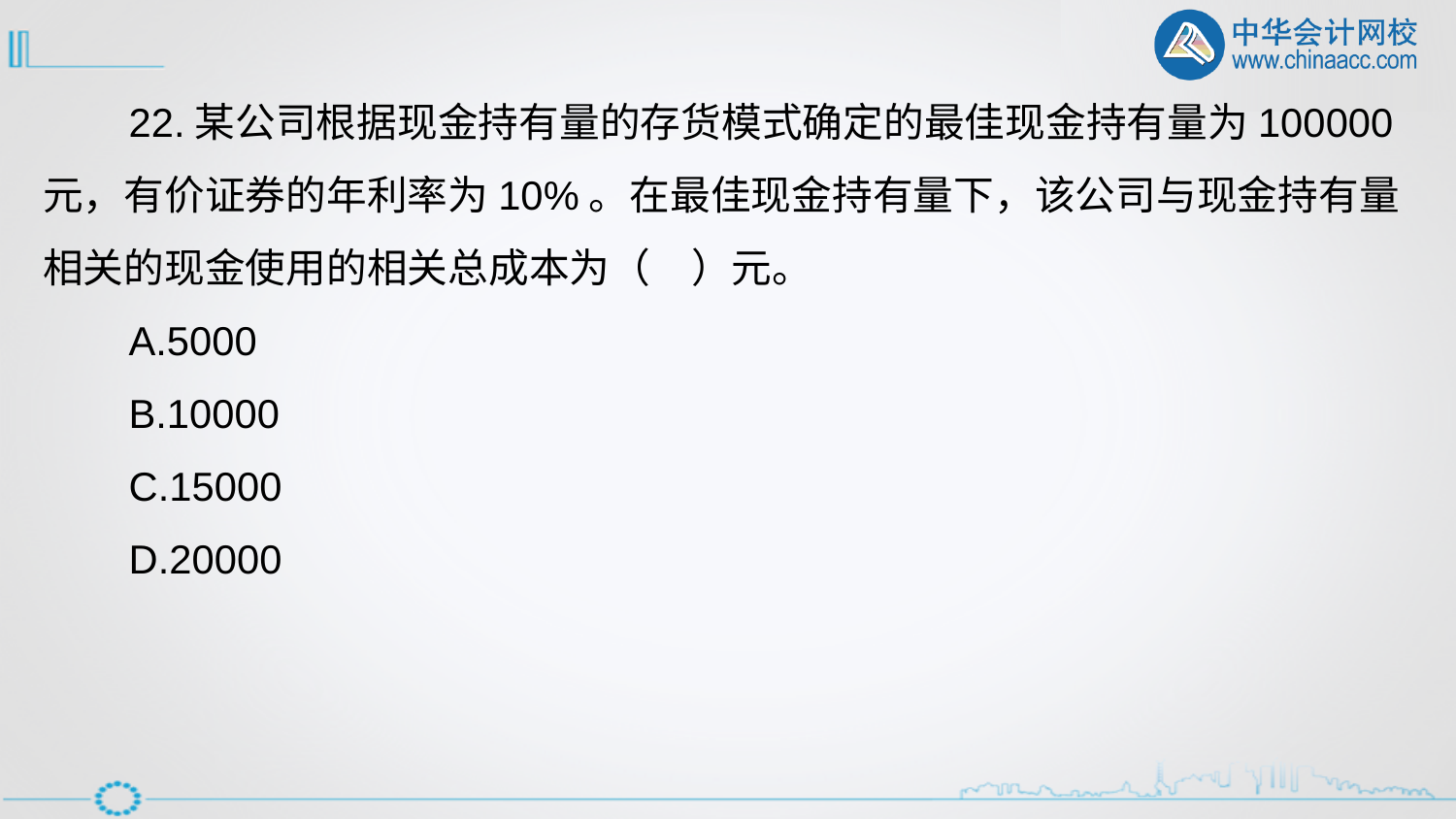

22.某公司根据现金持有量的存货模式确定的最佳现金持有量为100000元，有价证券的年利率为10%。在最佳现金持有量下，该公司与现金持有量相关的现金使用的相关总成本为（　）元。
A.5000
B.10000
C.15000
D.20000